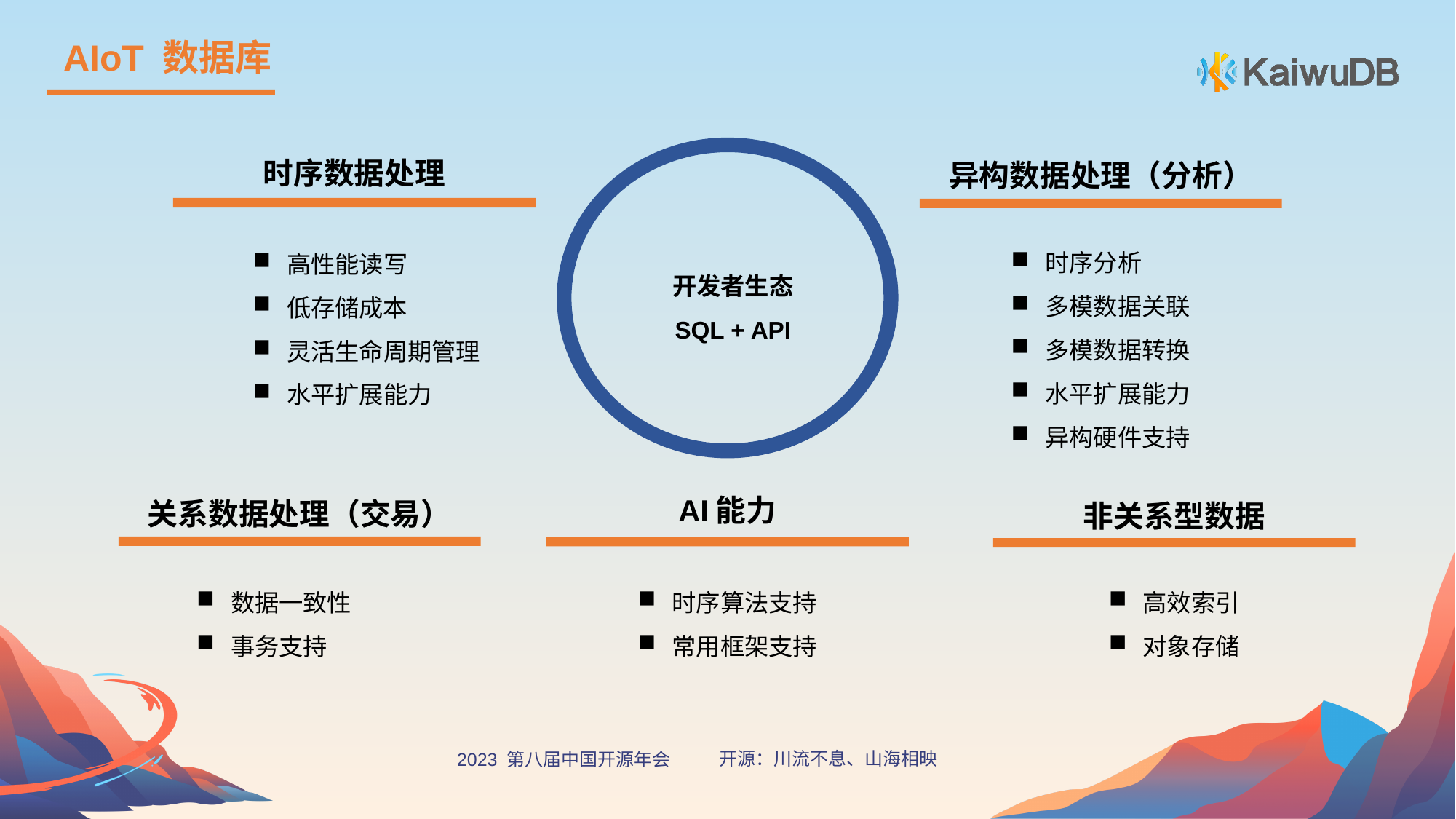

AIoT 数据库

时序数据处理
异构数据处理（分析）

时序分析
多模数据关联
多模数据转换
水平扩展能力
异构硬件支持
高性能读写
低存储成本
灵活生命周期管理
水平扩展能力
开发者生态
SQL + API
AI能力

时序算法支持
常用框架支持
关系数据处理（交易）
非关系型数据

数据一致性
事务支持
高效索引
对象存储